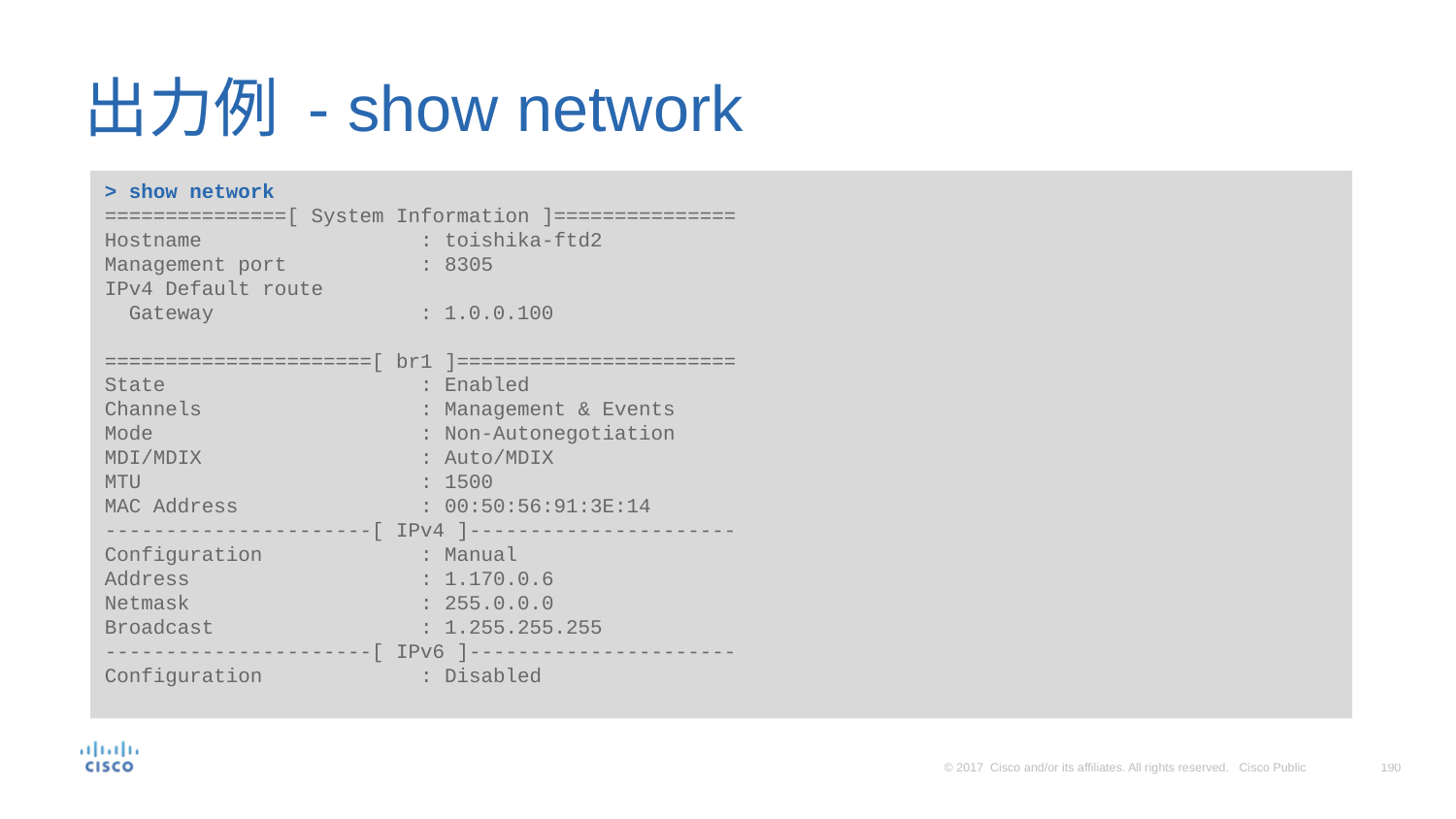

# 出力例 - show network
> show network
===============[ System Information ]===============
Hostname                  : toishika-ftd2
Management port           : 8305
IPv4 Default route
  Gateway                 : 1.0.0.100

======================[ br1 ]=======================
State                     : Enabled
Channels                  : Management & Events
Mode                      : Non-Autonegotiation
MDI/MDIX                  : Auto/MDIX
MTU                       : 1500
MAC Address               : 00:50:56:91:3E:14
----------------------[ IPv4 ]----------------------
Configuration             : Manual
Address                   : 1.170.0.6
Netmask                   : 255.0.0.0
Broadcast                 : 1.255.255.255
----------------------[ IPv6 ]----------------------
Configuration             : Disabled